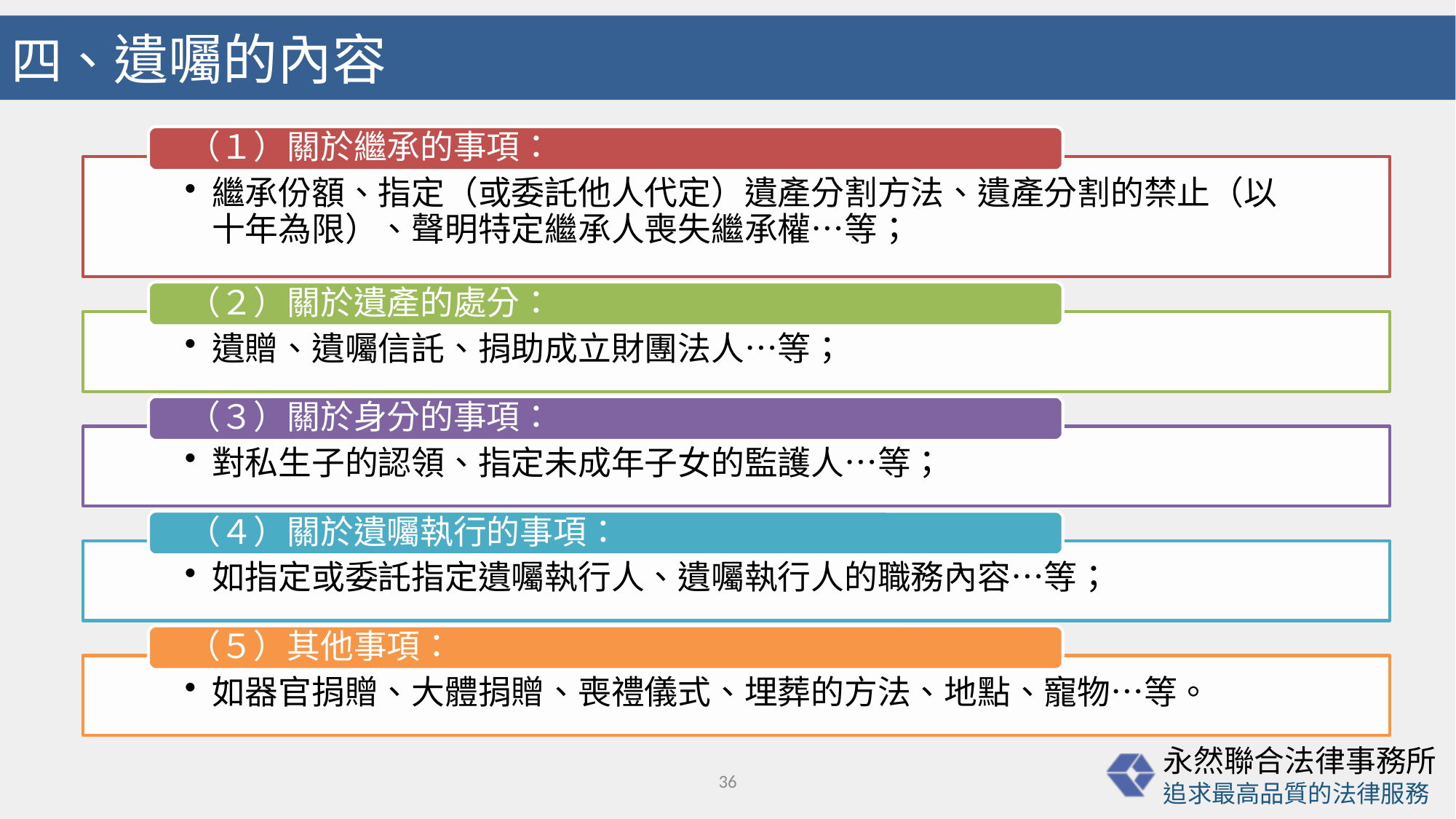

# 四、遺囑的內容
繼承份額、指定（或委託他人代定）遺產分割方法、遺產分割的禁止（以十年為限）、聲明特定繼承人喪失繼承權…等；
（１）關於繼承的事項：
遺贈、遺囑信託、捐助成立財團法人…等；
（２）關於遺產的處分：
對私生子的認領、指定未成年子女的監護人…等；
（３）關於身分的事項：
如指定或委託指定遺囑執行人、遺囑執行人的職務內容…等；
（４）關於遺囑執行的事項：
如器官捐贈、大體捐贈、喪禮儀式、埋葬的方法、地點、寵物…等。
（５）其他事項：
36